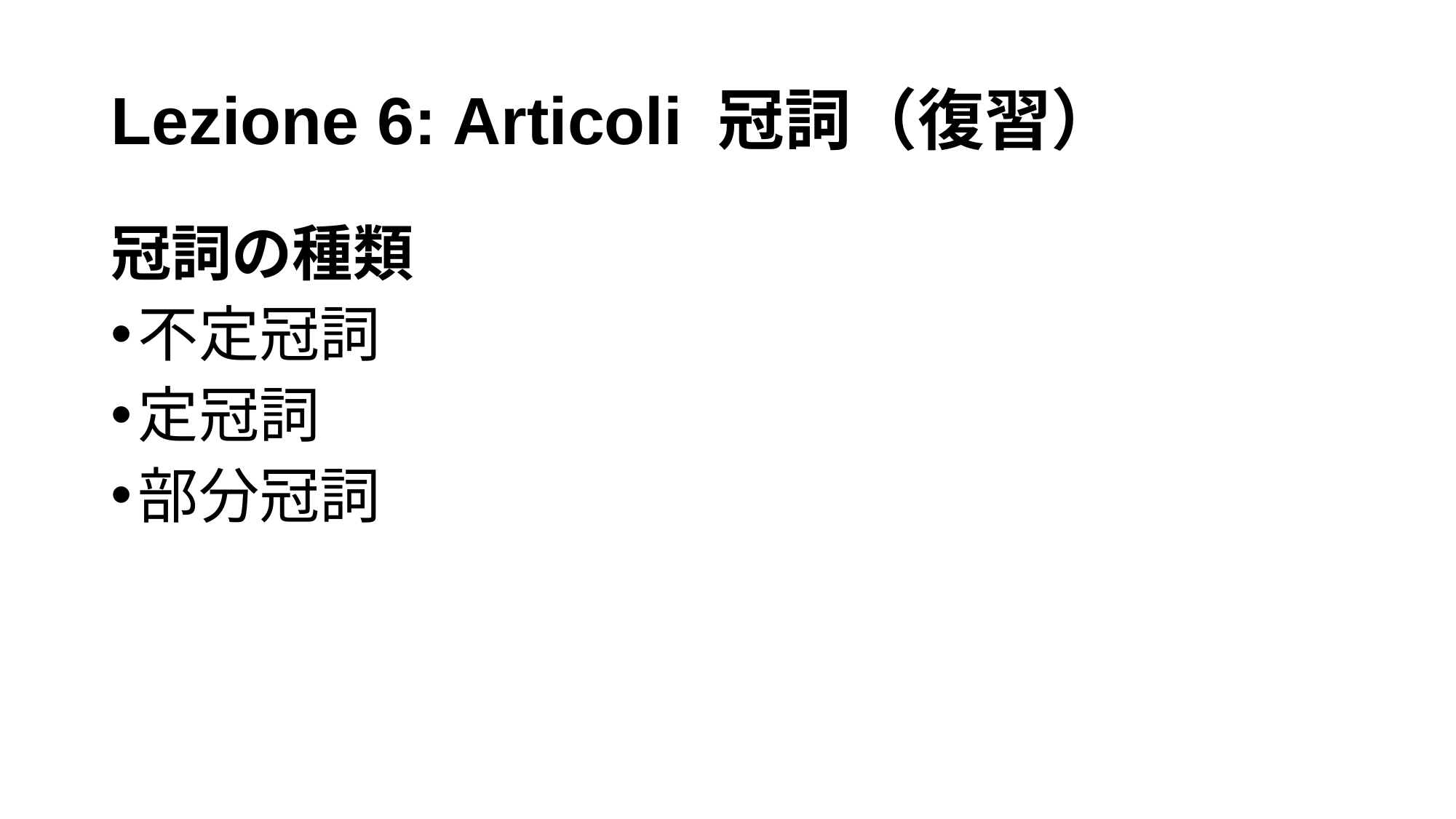

# Lezione 6: Articoli 冠詞（復習）
冠詞の種類
不定冠詞
定冠詞
部分冠詞